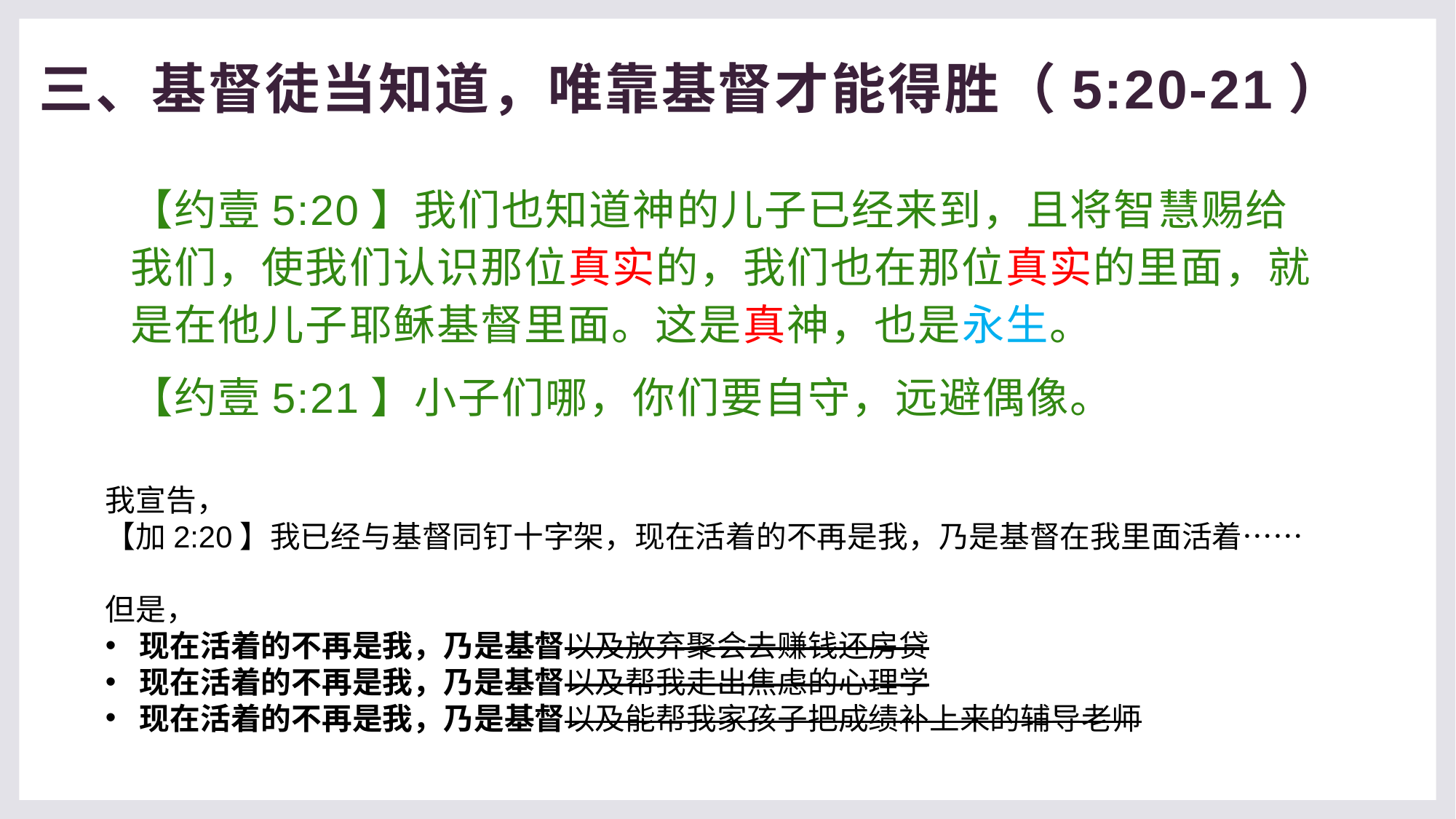

# 三、基督徒当知道，唯靠基督才能得胜（5:20-21）
【约壹5:20】我们也知道神的儿子已经来到，且将智慧赐给我们，使我们认识那位真实的，我们也在那位真实的里面，就是在他儿子耶稣基督里面。这是真神，也是永生。
【约壹5:21】小子们哪，你们要自守，远避偶像。
我宣告，
【加2:20】我已经与基督同钉十字架，现在活着的不再是我，乃是基督在我里面活着……

但是，
现在活着的不再是我，乃是基督以及放弃聚会去赚钱还房贷
现在活着的不再是我，乃是基督以及帮我走出焦虑的心理学
现在活着的不再是我，乃是基督以及能帮我家孩子把成绩补上来的辅导老师